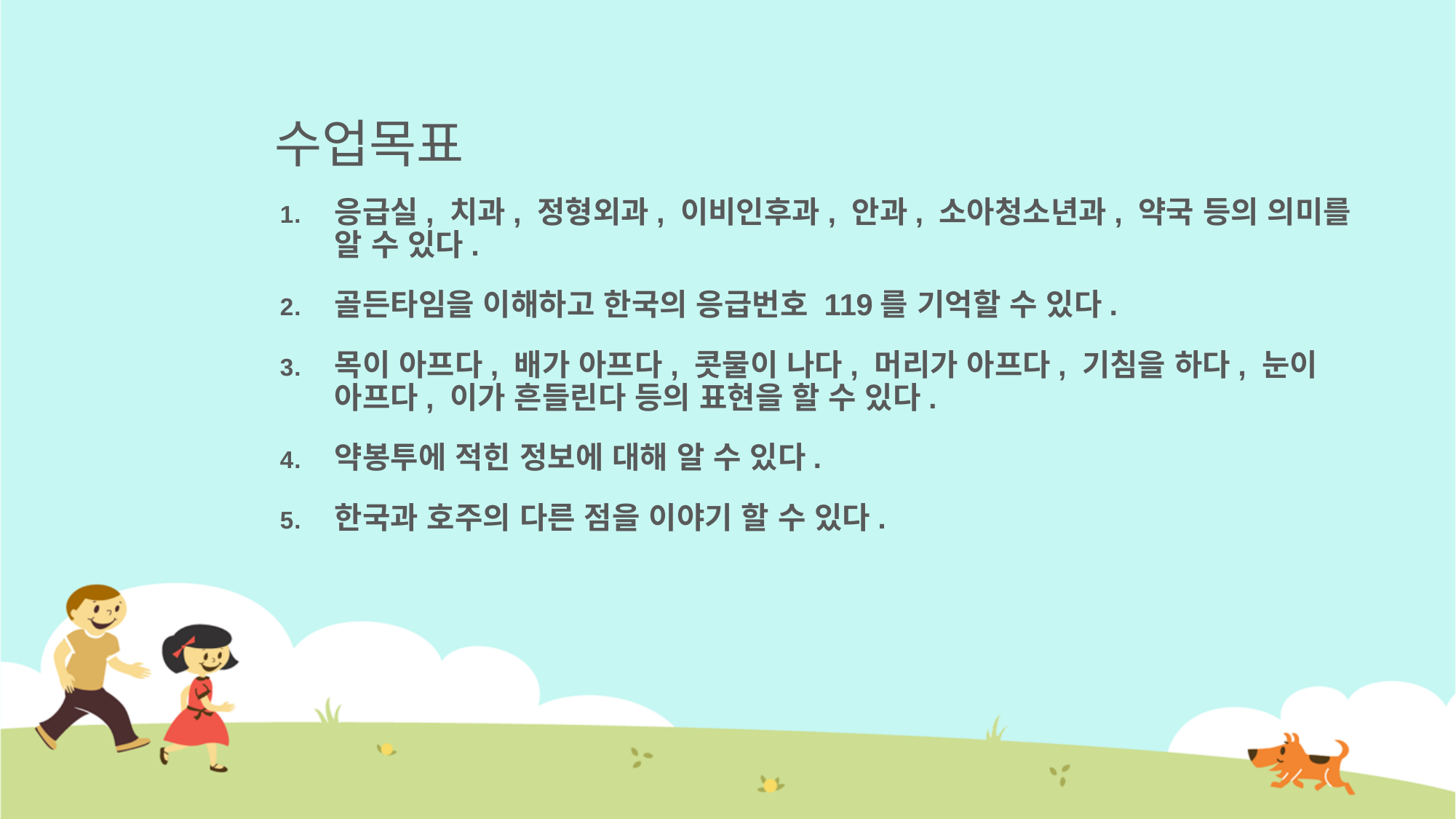

# 수업목표
응급실, 치과, 정형외과, 이비인후과, 안과, 소아청소년과, 약국 등의 의미를  알 수 있다.
골든타임을 이해하고 한국의 응급번호 119를 기억할 수 있다.
목이 아프다, 배가 아프다, 콧물이 나다, 머리가 아프다, 기침을 하다, 눈이 아프다, 이가 흔들린다 등의 표현을 할 수 있다.
약봉투에 적힌 정보에 대해 알 수 있다.
한국과 호주의 다른 점을 이야기 할 수 있다.